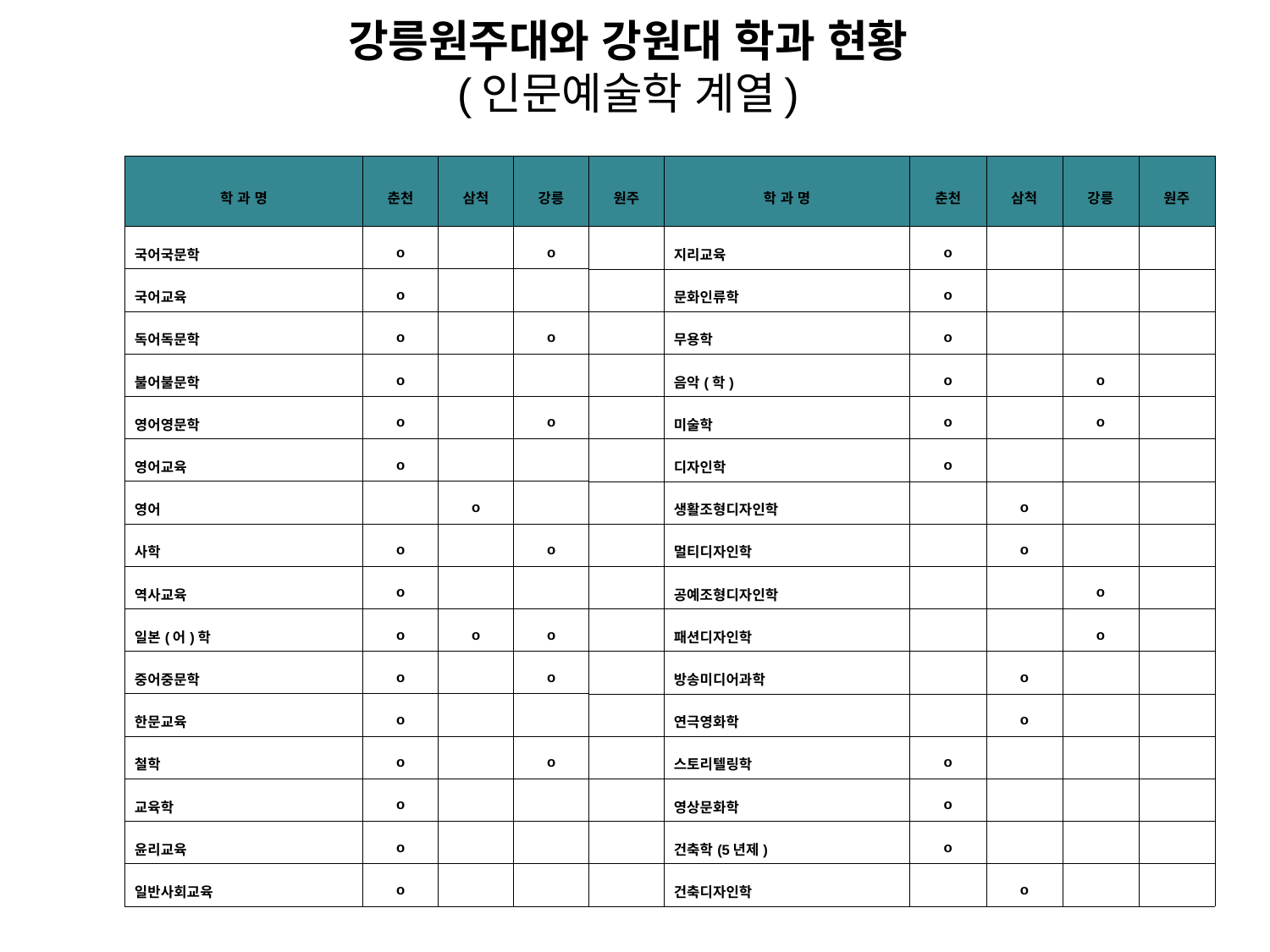

# 강릉원주대와 강원대 학과 현황 (인문예술학 계열)
| 학 과 명 | 춘천 | 삼척 | 강릉 | 원주 | 학 과 명 | 춘천 | 삼척 | 강릉 | 원주 |
| --- | --- | --- | --- | --- | --- | --- | --- | --- | --- |
| 국어국문학 | o |  | o |  | 지리교육 | o |  |  |  |
| 국어교육 | o |  |  |  | 문화인류학 | o |  |  |  |
| 독어독문학 | o |  | o |  | 무용학 | o |  |  |  |
| 불어불문학 | o |  |  |  | 음악(학) | o |  | o |  |
| 영어영문학 | o |  | o |  | 미술학 | o |  | o |  |
| 영어교육 | o |  |  |  | 디자인학 | o |  |  |  |
| 영어 |  | o |  |  | 생활조형디자인학 |  | o |  |  |
| 사학 | o |  | o |  | 멀티디자인학 |  | o |  |  |
| 역사교육 | o |  |  |  | 공예조형디자인학 |  |  | o |  |
| 일본(어)학 | o | o | o |  | 패션디자인학 |  |  | o |  |
| 중어중문학 | o |  | o |  | 방송미디어과학 |  | o |  |  |
| 한문교육 | o |  |  |  | 연극영화학 |  | o |  |  |
| 철학 | o |  | o |  | 스토리텔링학 | o |  |  |  |
| 교육학 | o |  |  |  | 영상문화학 | o |  |  |  |
| 윤리교육 | o |  |  |  | 건축학(5년제) | o |  |  |  |
| 일반사회교육 | o |  |  |  | 건축디자인학 |  | o |  |  |